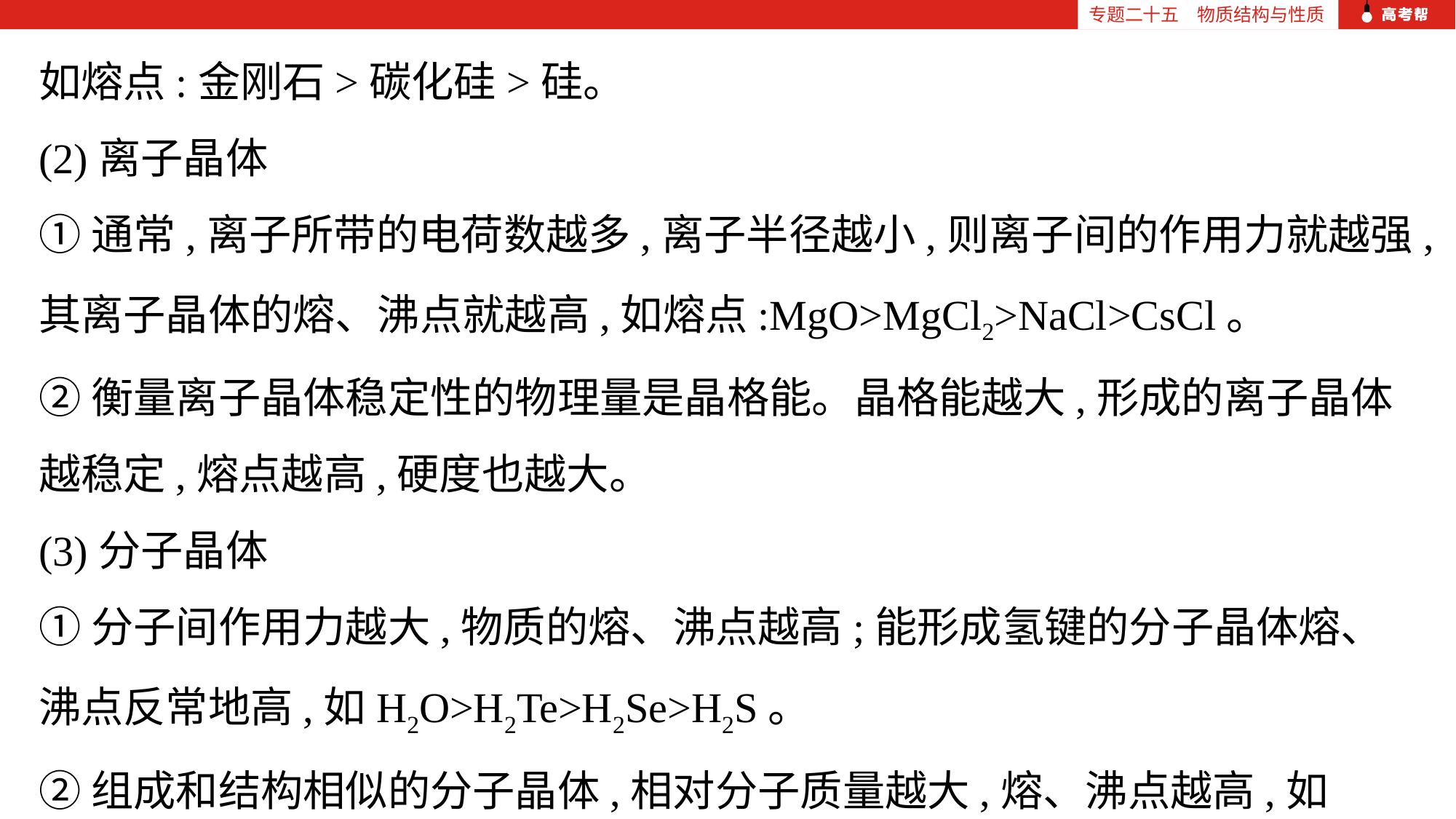

专题二十五　物质结构与性质
如熔点:金刚石>碳化硅>硅。
(2)离子晶体
①通常,离子所带的电荷数越多,离子半径越小,则离子间的作用力就越强,其离子晶体的熔、沸点就越高,如熔点:MgO>MgCl2>NaCl>CsCl。
②衡量离子晶体稳定性的物理量是晶格能。晶格能越大,形成的离子晶体越稳定,熔点越高,硬度也越大。
(3)分子晶体
①分子间作用力越大,物质的熔、沸点越高;能形成氢键的分子晶体熔、沸点反常地高,如H2O>H2Te>H2Se>H2S。
②组成和结构相似的分子晶体,相对分子质量越大,熔、沸点越高,如